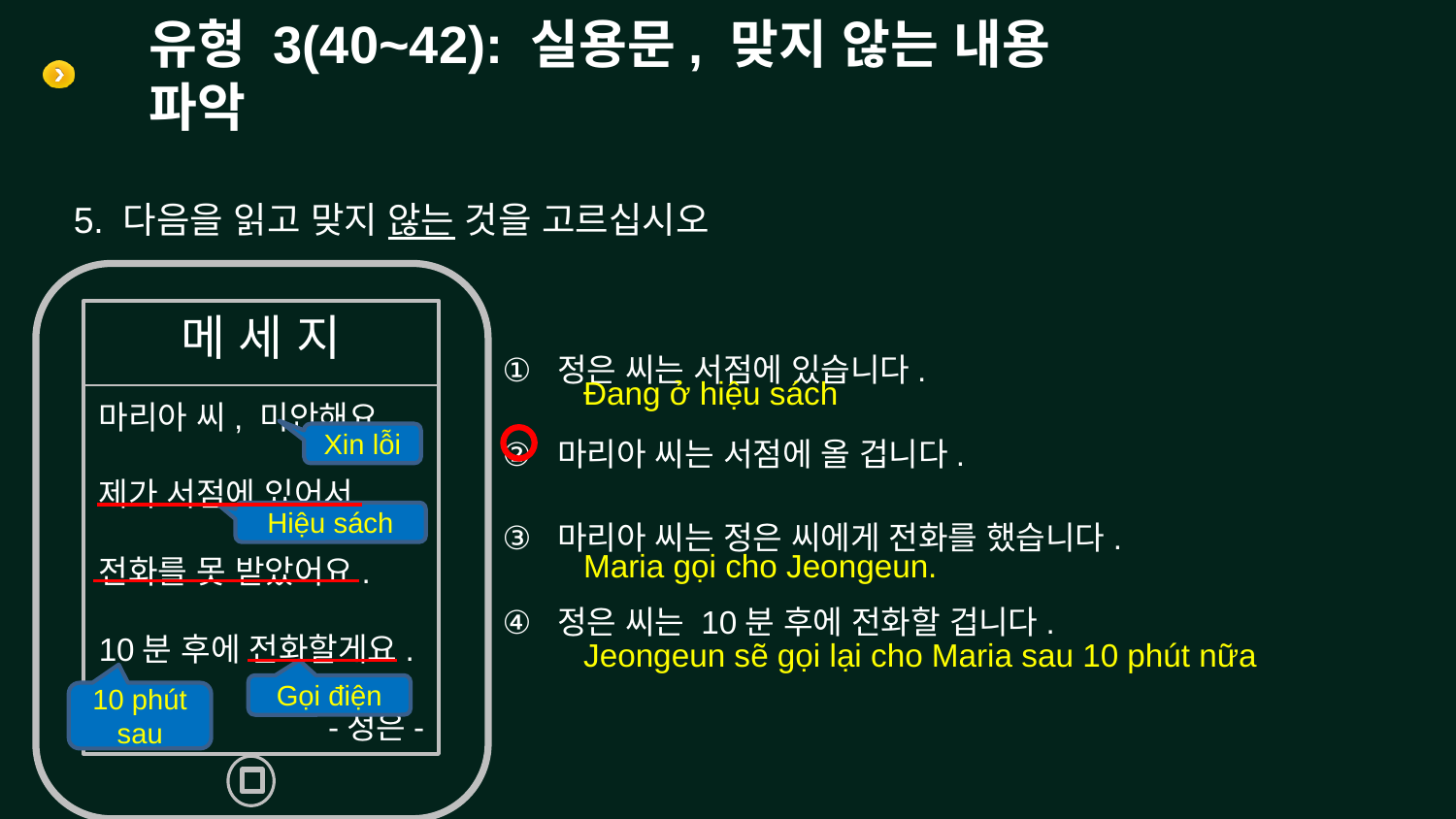

# 유형 3(40~42): 실용문, 맞지 않는 내용 파악

5. 다음을 읽고 맞지 않는 것을 고르십시오

메 세 지

마리아 씨, 미안해요.
제가 서점에 있어서 전화를 못 받았어요.
10분 후에 전화할게요.
-정은-

정은 씨는 서점에 있습니다.
마리아 씨는 서점에 올 겁니다.
마리아 씨는 정은 씨에게 전화를 했습니다.
정은 씨는 10분 후에 전화할 겁니다.
Đang ở hiệu sách
Xin lỗi

Hiệu sách
Maria gọi cho Jeongeun.
Jeongeun sẽ gọi lại cho Maria sau 10 phút nữa
Gọi điện
10 phút sau